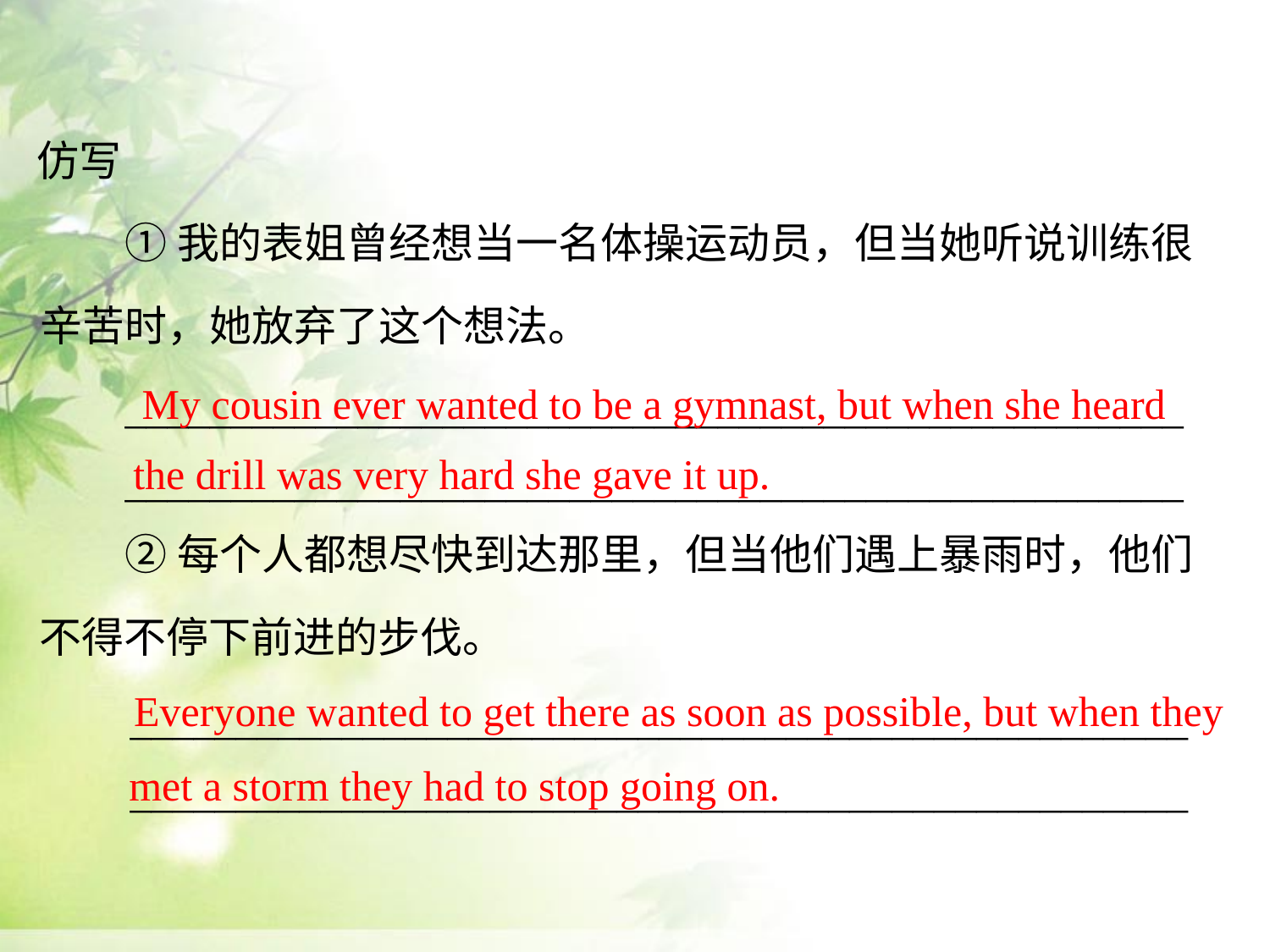

仿写
①我的表姐曾经想当一名体操运动员，但当她听说训练很
辛苦时，她放弃了这个想法。
My cousin ever wanted to be a gymnast, but when she heard
__________________________________________________

__________________________________________________

②每个人都想尽快到达那里，但当他们遇上暴雨时，他们
the drill was very hard she gave it up.
不得不停下前进的步伐。
Everyone wanted to get there as soon as possible, but when they
__________________________________________________

__________________________________________________
met a storm they had to stop going on.